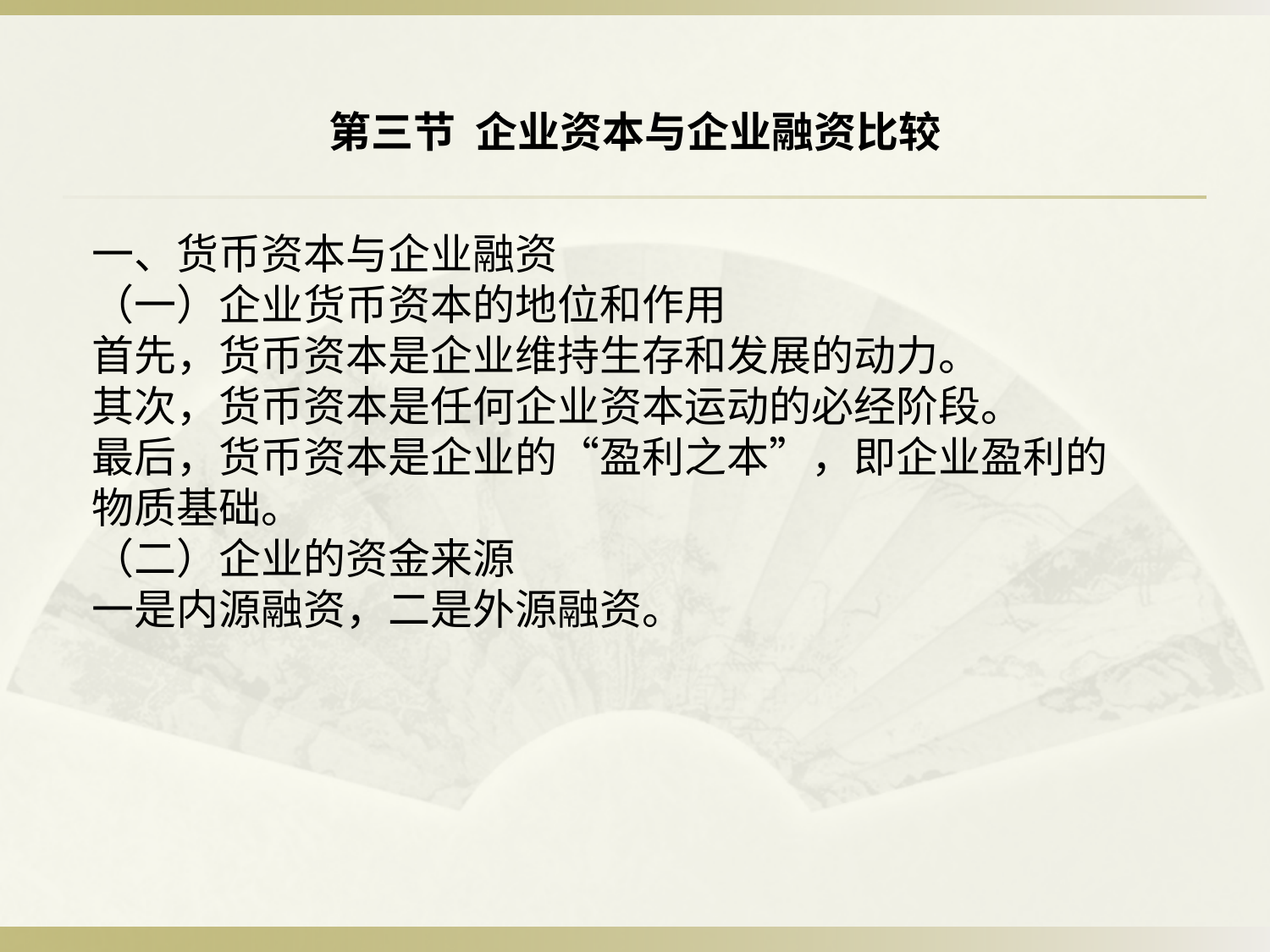

第三节  企业资本与企业融资比较
一、货币资本与企业融资
（一）企业货币资本的地位和作用
首先，货币资本是企业维持生存和发展的动力。
其次，货币资本是任何企业资本运动的必经阶段。
最后，货币资本是企业的“盈利之本”，即企业盈利的物质基础。
（二）企业的资金来源
一是内源融资，二是外源融资。